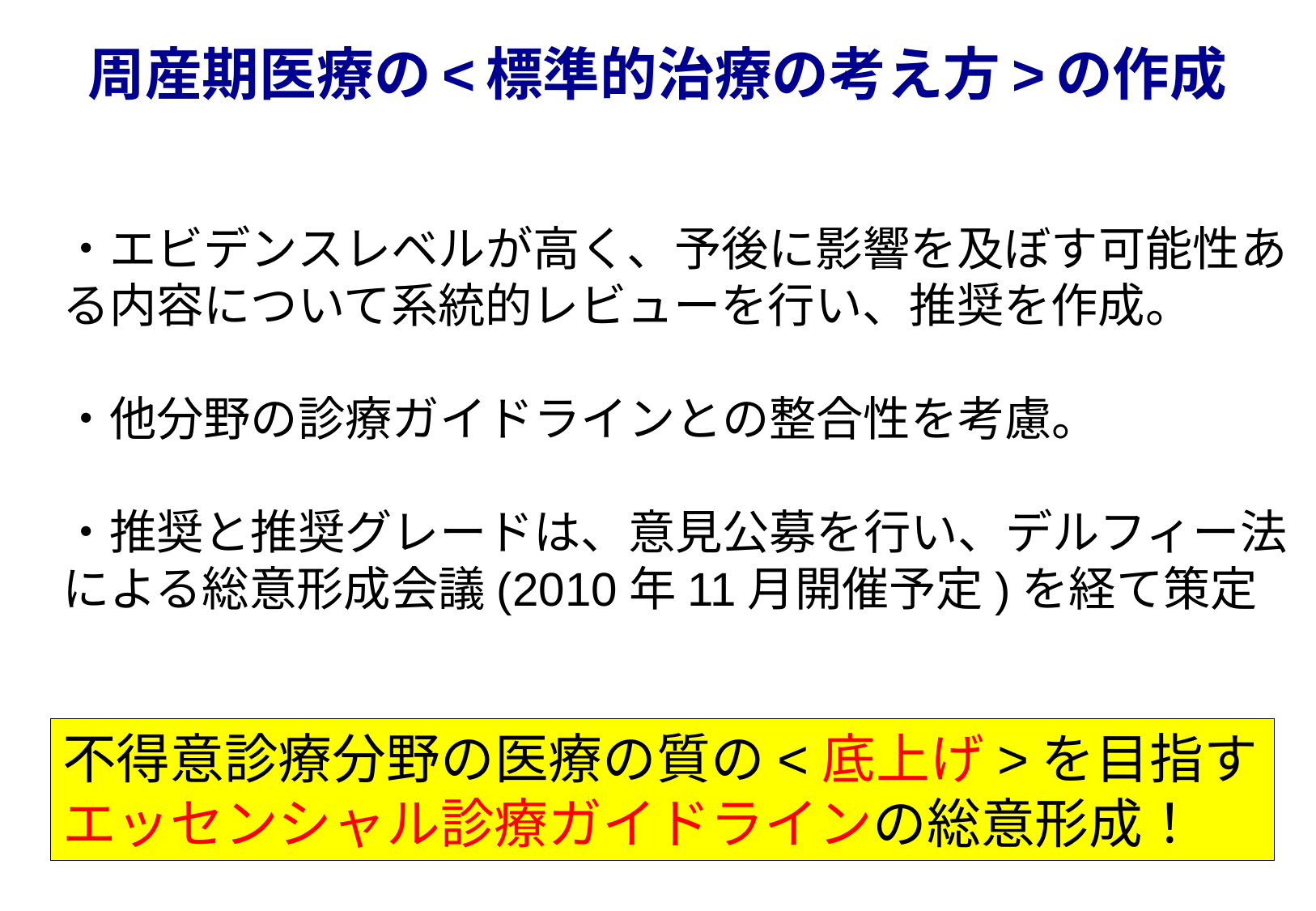

# 周産期医療の<標準的治療の考え方>の作成
・エビデンスレベルが高く、予後に影響を及ぼす可能性ある内容について系統的レビューを行い、推奨を作成。

・他分野の診療ガイドラインとの整合性を考慮。

・推奨と推奨グレードは、意見公募を行い、デルフィー法による総意形成会議(2010年11月開催予定)を経て策定

不得意診療分野の医療の質の<底上げ>を目指す
エッセンシャル診療ガイドラインの総意形成！